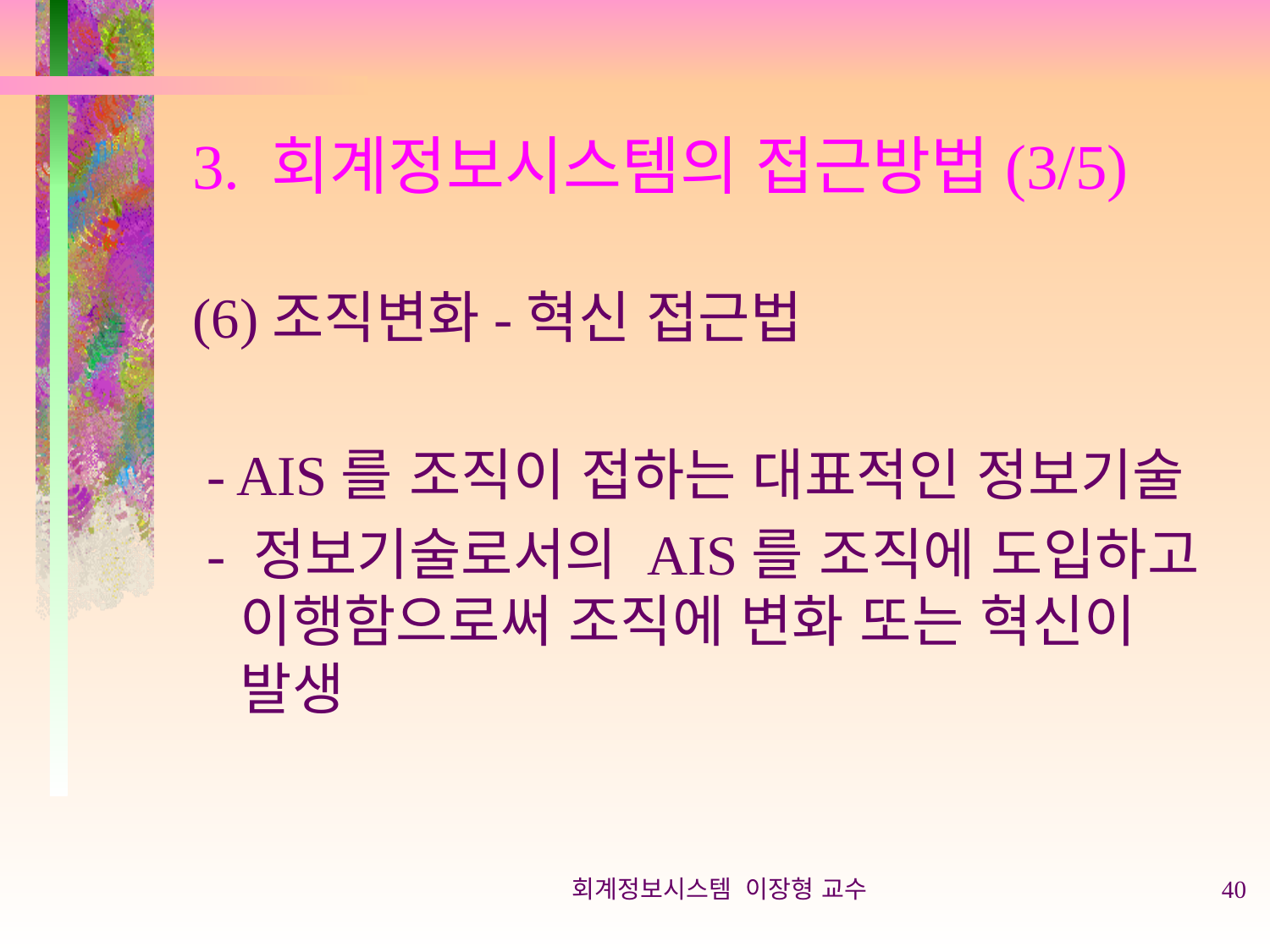

# 3. 회계정보시스템의 접근방법(3/5)
(6)조직변화-혁신 접근법

 - AIS를 조직이 접하는 대표적인 정보기술
 - 정보기술로서의 AIS를 조직에 도입하고 이행함으로써 조직에 변화 또는 혁신이 발생

회계정보시스템  이장형 교수
40